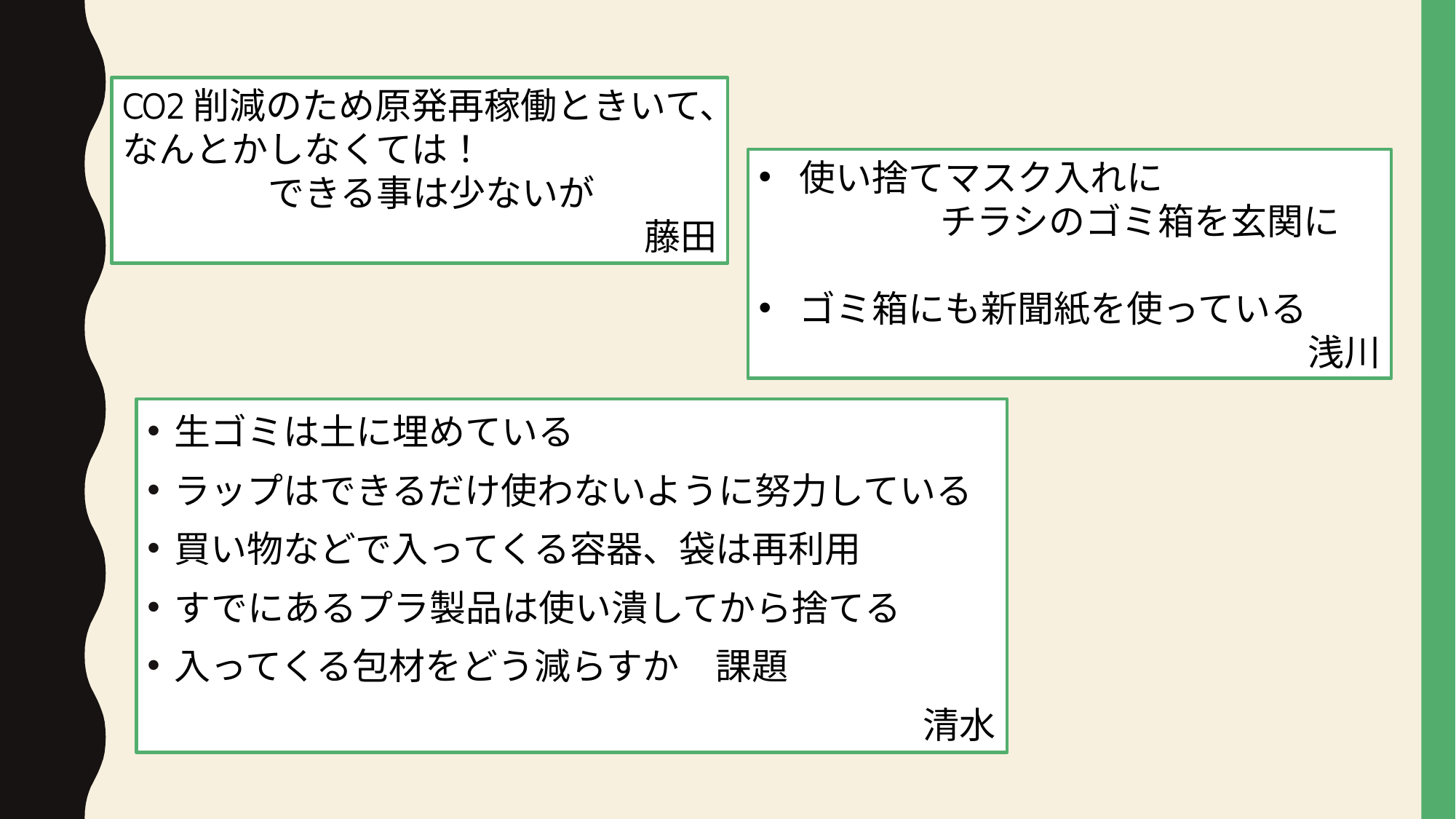

CO2削減のため原発再稼働ときいて、なんとかしなくては！
　　　　できる事は少ないが
藤田
使い捨てマスク入れに
　　　　　チラシのゴミ箱を玄関に

ゴミ箱にも新聞紙を使っている
浅川
生ゴミは土に埋めている
ラップはできるだけ使わないように努力している
買い物などで入ってくる容器、袋は再利用
すでにあるプラ製品は使い潰してから捨てる
入ってくる包材をどう減らすか　課題
清水